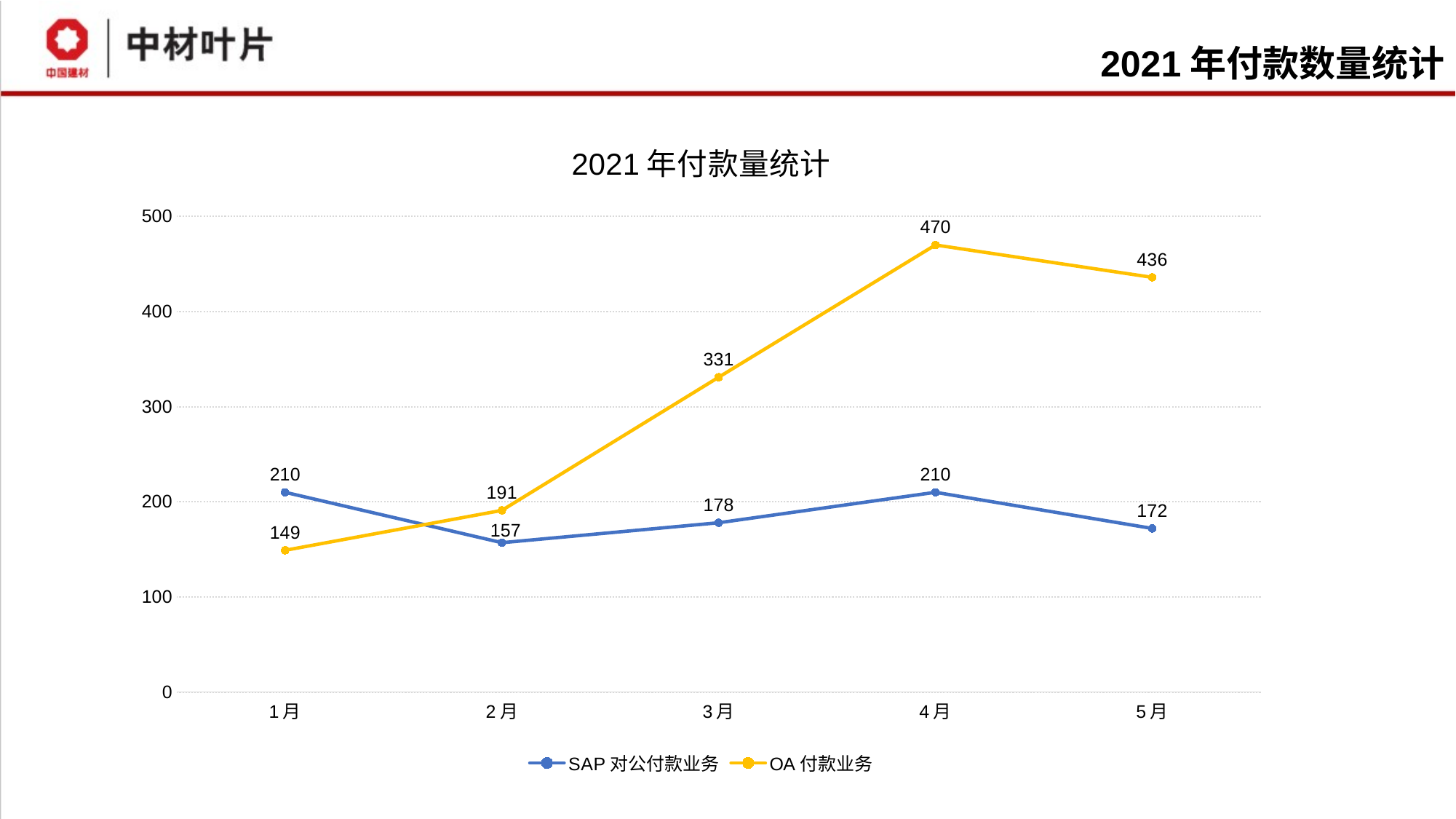

# 2021年付款数量统计

### Chart: 2021年付款量统计

| Category | SAP对公付款业务 | OA付款业务 |
|---|---|---|
| 1月 | 210.0 | 149.0 |
| 2月 | 157.0 | 191.0 |
| 3月 | 178.0 | 331.0 |
| 4月 | 210.0 | 470.0 |
| 5月 | 172.0 | 436.0 |